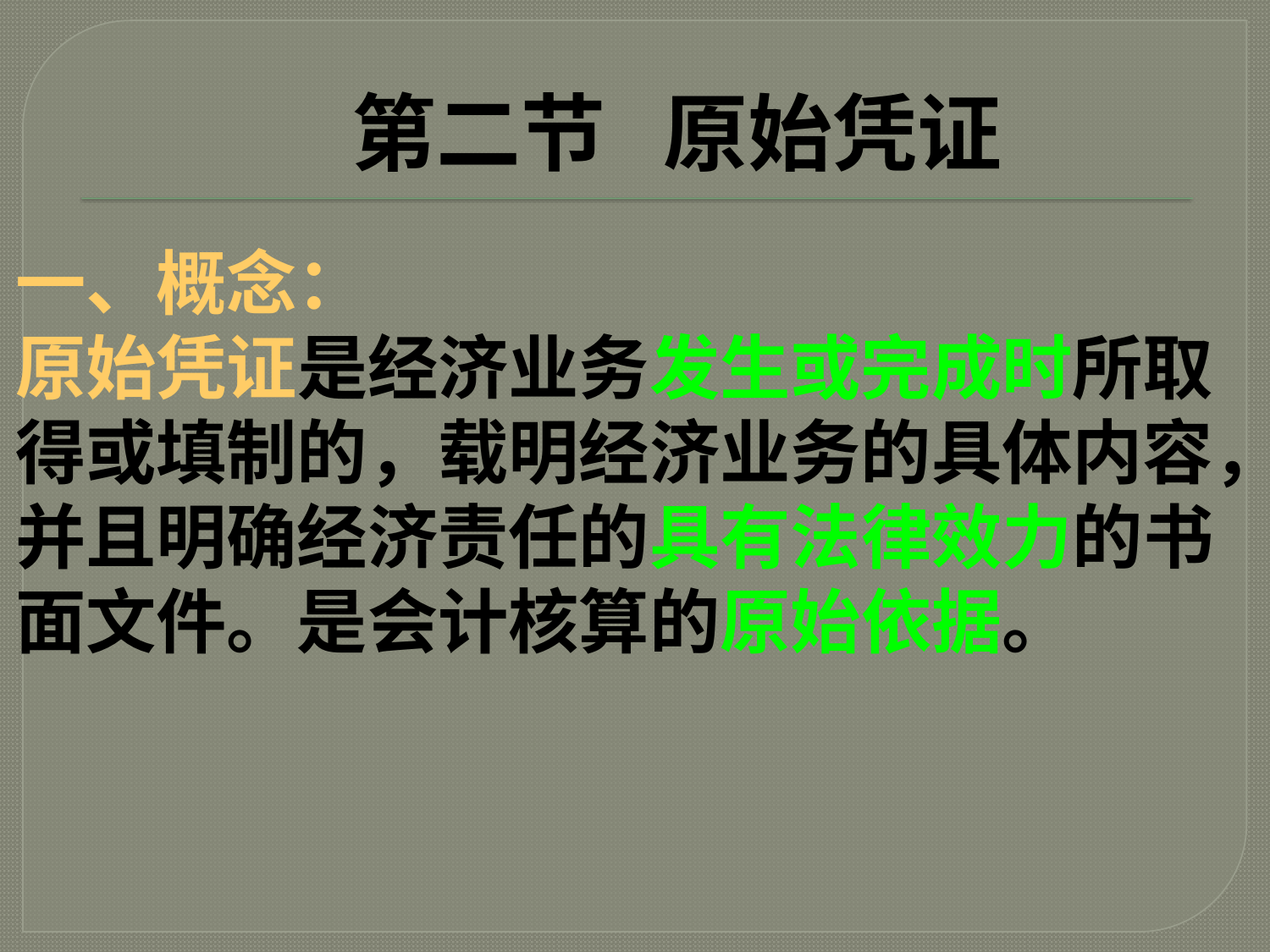

#
第二节   原始凭证

一、概念：
原始凭证是经济业务发生或完成时所取
得或填制的，载明经济业务的具体内容，
并且明确经济责任的具有法律效力的书
面文件。是会计核算的原始依据。